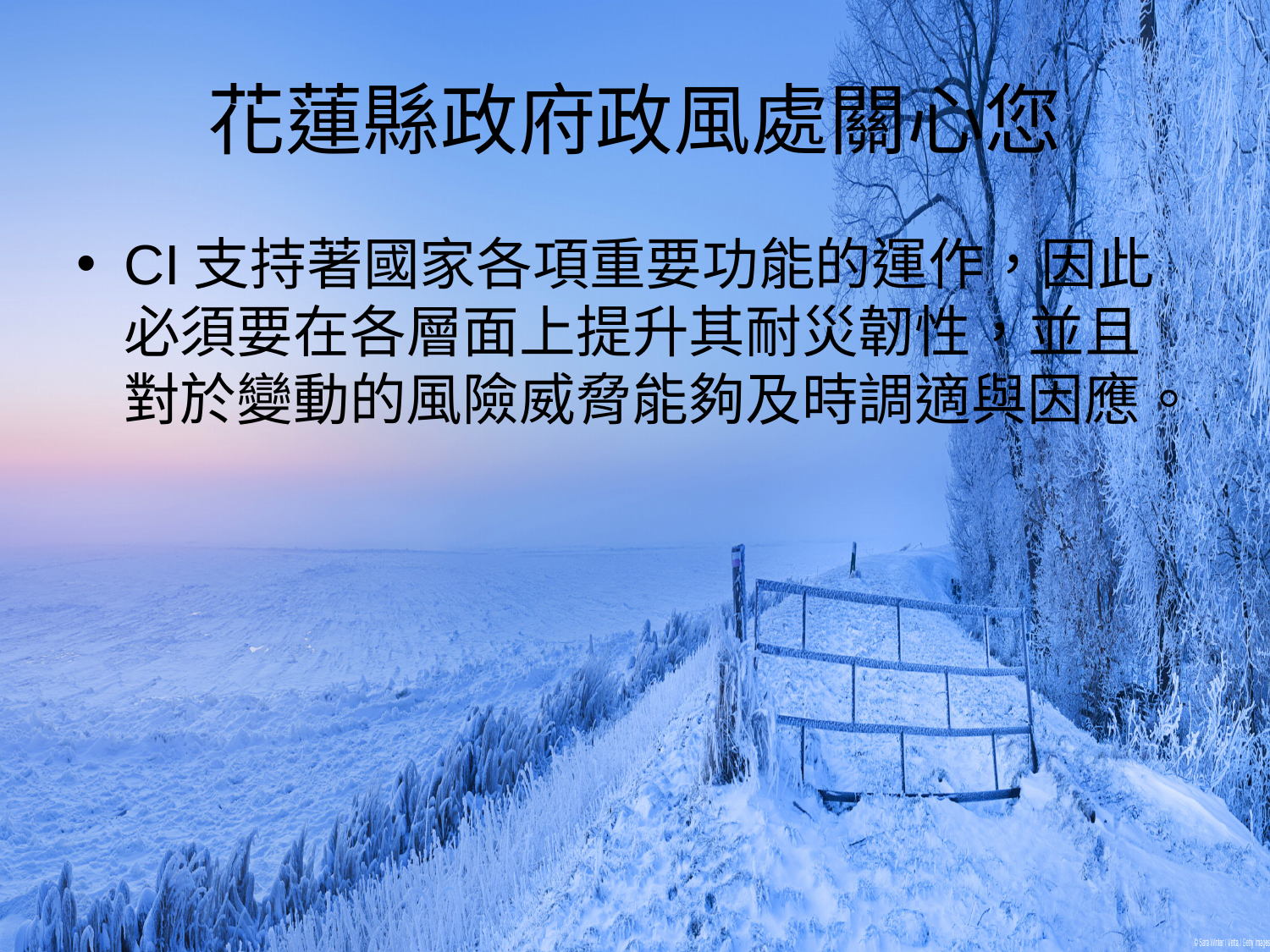

# 花蓮縣政府政風處關心您
CI支持著國家各項重要功能的運作，因此必須要在各層面上提升其耐災韌性，並且對於變動的風險威脅能夠及時調適與因應。